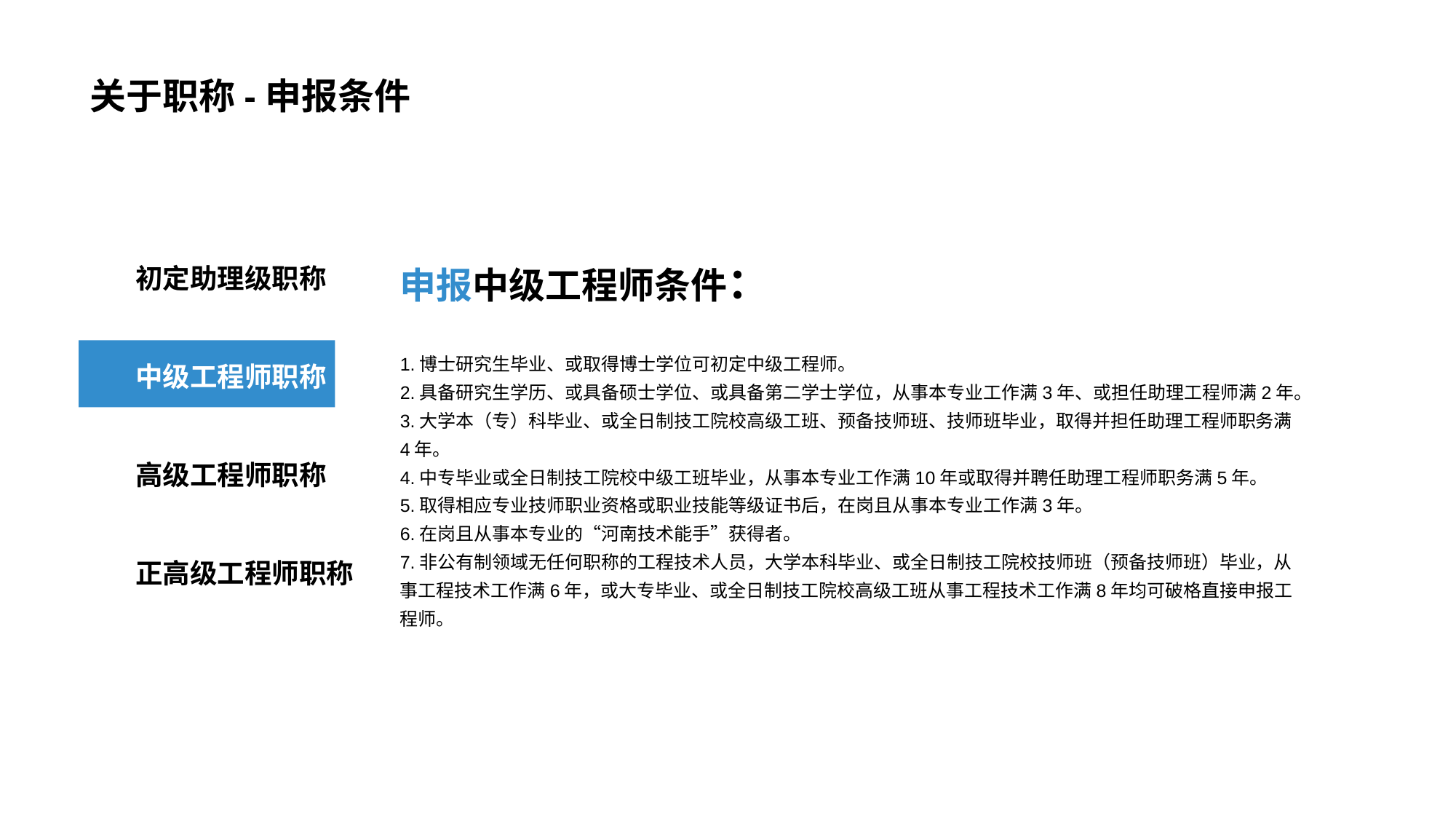

# 关于职称-申报条件

申报中级工程师条件：
初定助理级职称

中级工程师职称

高级工程师职称

正高级工程师职称
1.博士研究生毕业、或取得博士学位可初定中级工程师。
2.具备研究生学历、或具备硕士学位、或具备第二学士学位，从事本专业工作满3年、或担任助理工程师满2年。
3.大学本（专）科毕业、或全日制技工院校高级工班、预备技师班、技师班毕业，取得并担任助理工程师职务满4年。
4.中专毕业或全日制技工院校中级工班毕业，从事本专业工作满10年或取得并聘任助理工程师职务满5年。
5.取得相应专业技师职业资格或职业技能等级证书后，在岗且从事本专业工作满3年。
6.在岗且从事本专业的“河南技术能手”获得者。
7.非公有制领域无任何职称的工程技术人员，大学本科毕业、或全日制技工院校技师班（预备技师班）毕业，从事工程技术工作满6年，或大专毕业、或全日制技工院校高级工班从事工程技术工作满8年均可破格直接申报工程师。